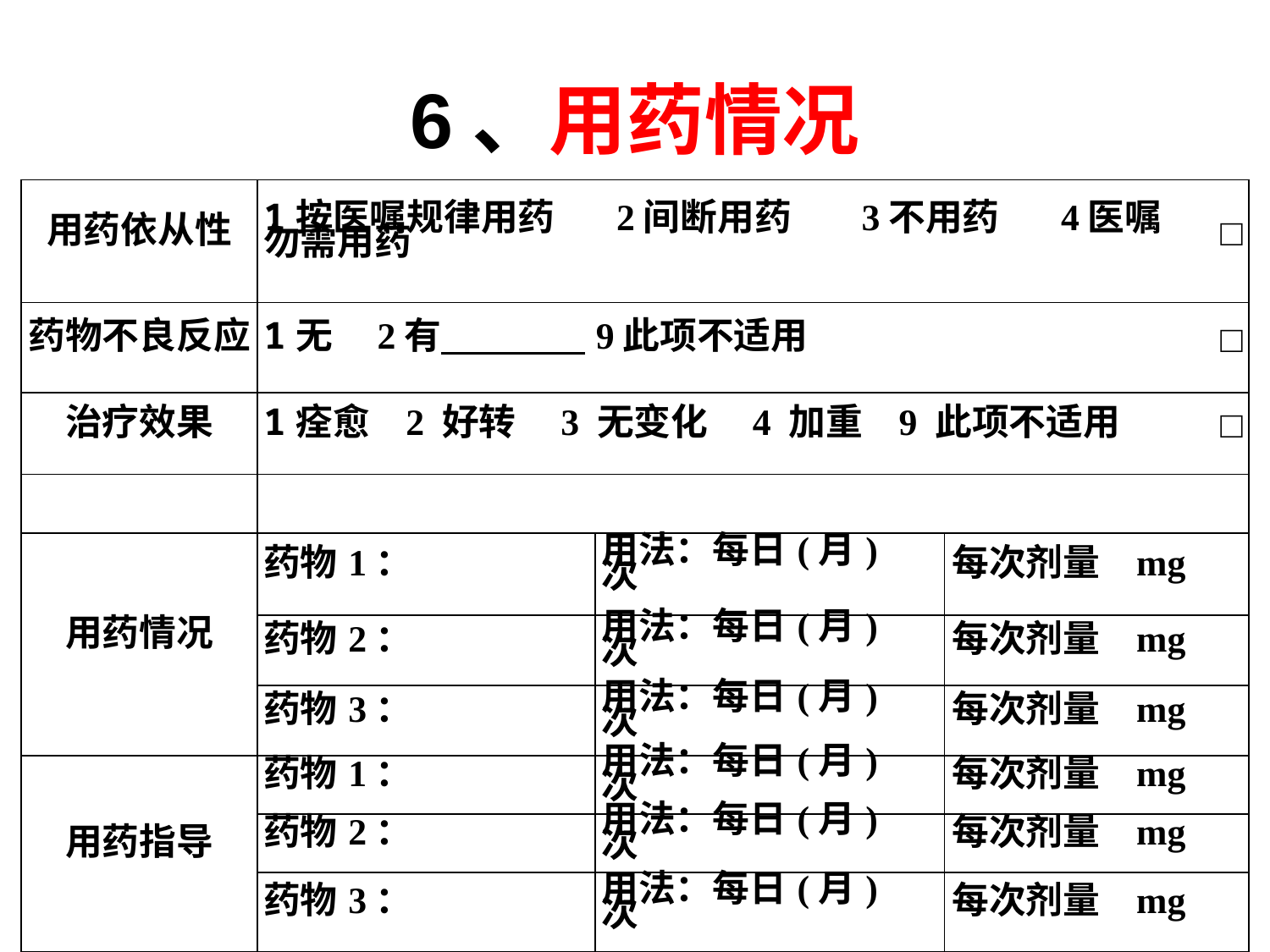

# 6、用药情况
| 用药依从性 | 1按医嘱规律用药 2间断用药 3不用药 4医嘱勿需用药 |  |  | □ |
| --- | --- | --- | --- | --- |
| 药物不良反应 | 1无 2有 9此项不适用 |  |  | □ |
| 治疗效果 | 1痊愈 2 好转 3 无变化 4 加重 9 此项不适用 |  |  | □ |
|  |  |  |  |  |
| 用药情况 | 药物1： | 用法：每日(月) 次 | 每次剂量 mg |  |
|  | 药物2： | 用法：每日(月) 次 | 每次剂量 mg |  |
|  | 药物3： | 用法：每日(月) 次 | 每次剂量 mg |  |
| 用药指导 | 药物1： | 用法：每日(月) 次 | 每次剂量 mg |  |
|  | 药物2： | 用法：每日(月) 次 | 每次剂量 mg |  |
|  | 药物3： | 用法：每日(月) 次 | 每次剂量 mg |  |